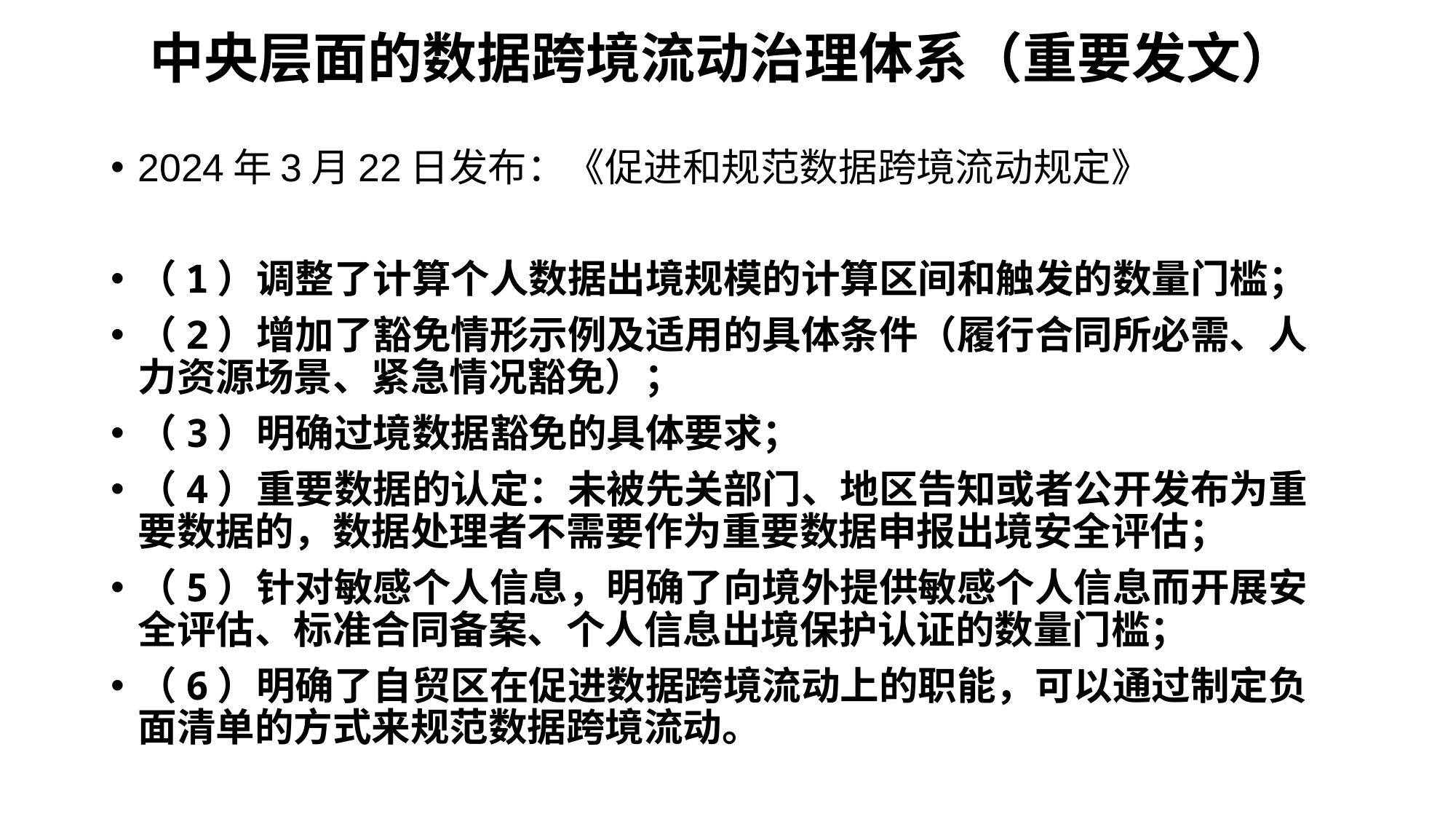

# 中央层面的数据跨境流动治理体系（重要发文）
2024年3月22日发布：《促进和规范数据跨境流动规定》

（1）调整了计算个人数据出境规模的计算区间和触发的数量门槛；
（2）增加了豁免情形示例及适用的具体条件（履行合同所必需、人力资源场景、紧急情况豁免）；
（3）明确过境数据豁免的具体要求；
（4）重要数据的认定：未被先关部门、地区告知或者公开发布为重要数据的，数据处理者不需要作为重要数据申报出境安全评估；
（5）针对敏感个人信息，明确了向境外提供敏感个人信息而开展安全评估、标准合同备案、个人信息出境保护认证的数量门槛；
（6）明确了自贸区在促进数据跨境流动上的职能，可以通过制定负面清单的方式来规范数据跨境流动。